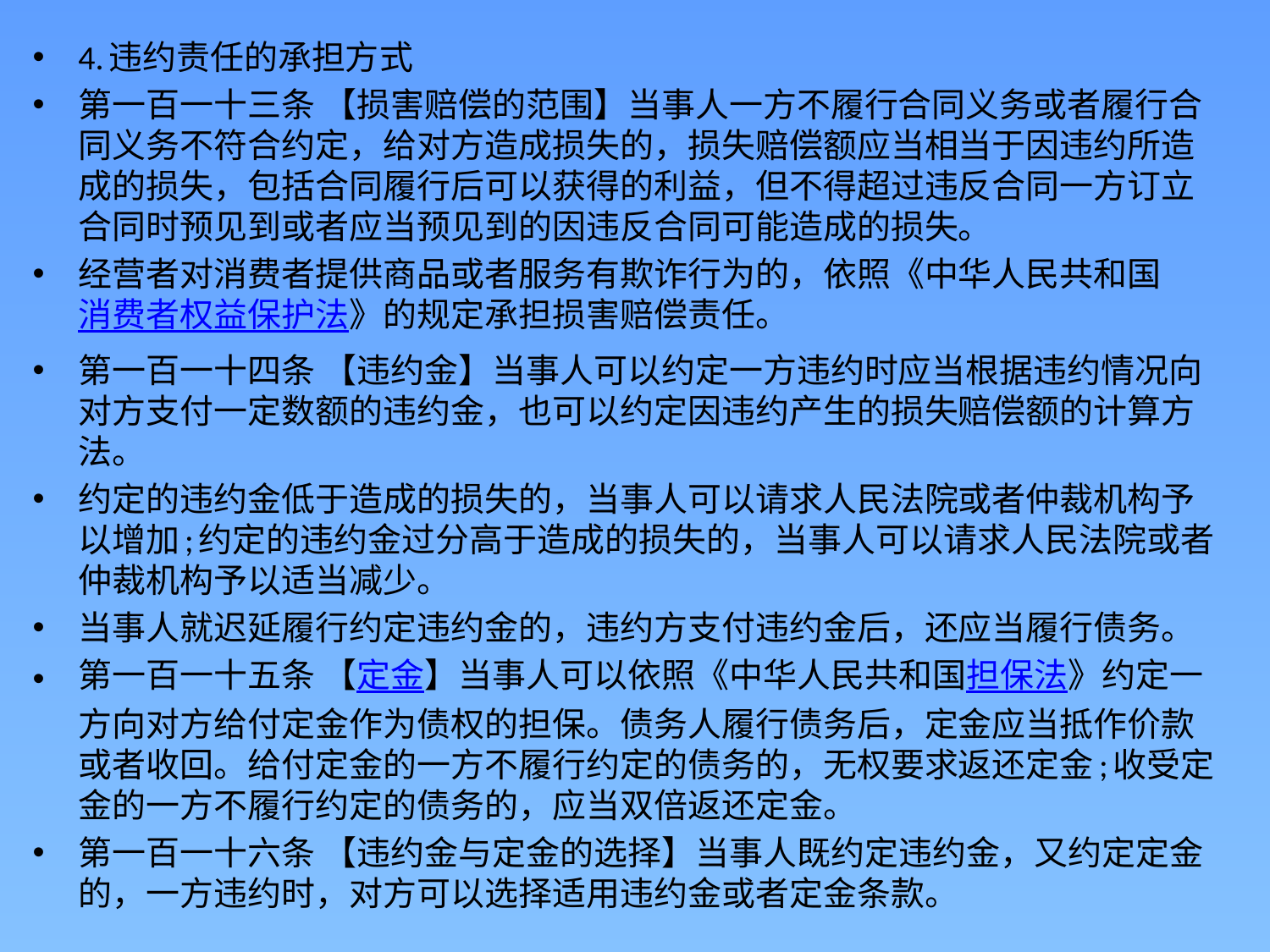

4.违约责任的承担方式
第一百一十三条 【损害赔偿的范围】当事人一方不履行合同义务或者履行合同义务不符合约定，给对方造成损失的，损失赔偿额应当相当于因违约所造成的损失，包括合同履行后可以获得的利益，但不得超过违反合同一方订立合同时预见到或者应当预见到的因违反合同可能造成的损失。
经营者对消费者提供商品或者服务有欺诈行为的，依照《中华人民共和国消费者权益保护法》的规定承担损害赔偿责任。
第一百一十四条 【违约金】当事人可以约定一方违约时应当根据违约情况向对方支付一定数额的违约金，也可以约定因违约产生的损失赔偿额的计算方法。
约定的违约金低于造成的损失的，当事人可以请求人民法院或者仲裁机构予以增加;约定的违约金过分高于造成的损失的，当事人可以请求人民法院或者仲裁机构予以适当减少。
当事人就迟延履行约定违约金的，违约方支付违约金后，还应当履行债务。
第一百一十五条 【定金】当事人可以依照《中华人民共和国担保法》约定一方向对方给付定金作为债权的担保。债务人履行债务后，定金应当抵作价款或者收回。给付定金的一方不履行约定的债务的，无权要求返还定金;收受定金的一方不履行约定的债务的，应当双倍返还定金。
第一百一十六条 【违约金与定金的选择】当事人既约定违约金，又约定定金的，一方违约时，对方可以选择适用违约金或者定金条款。